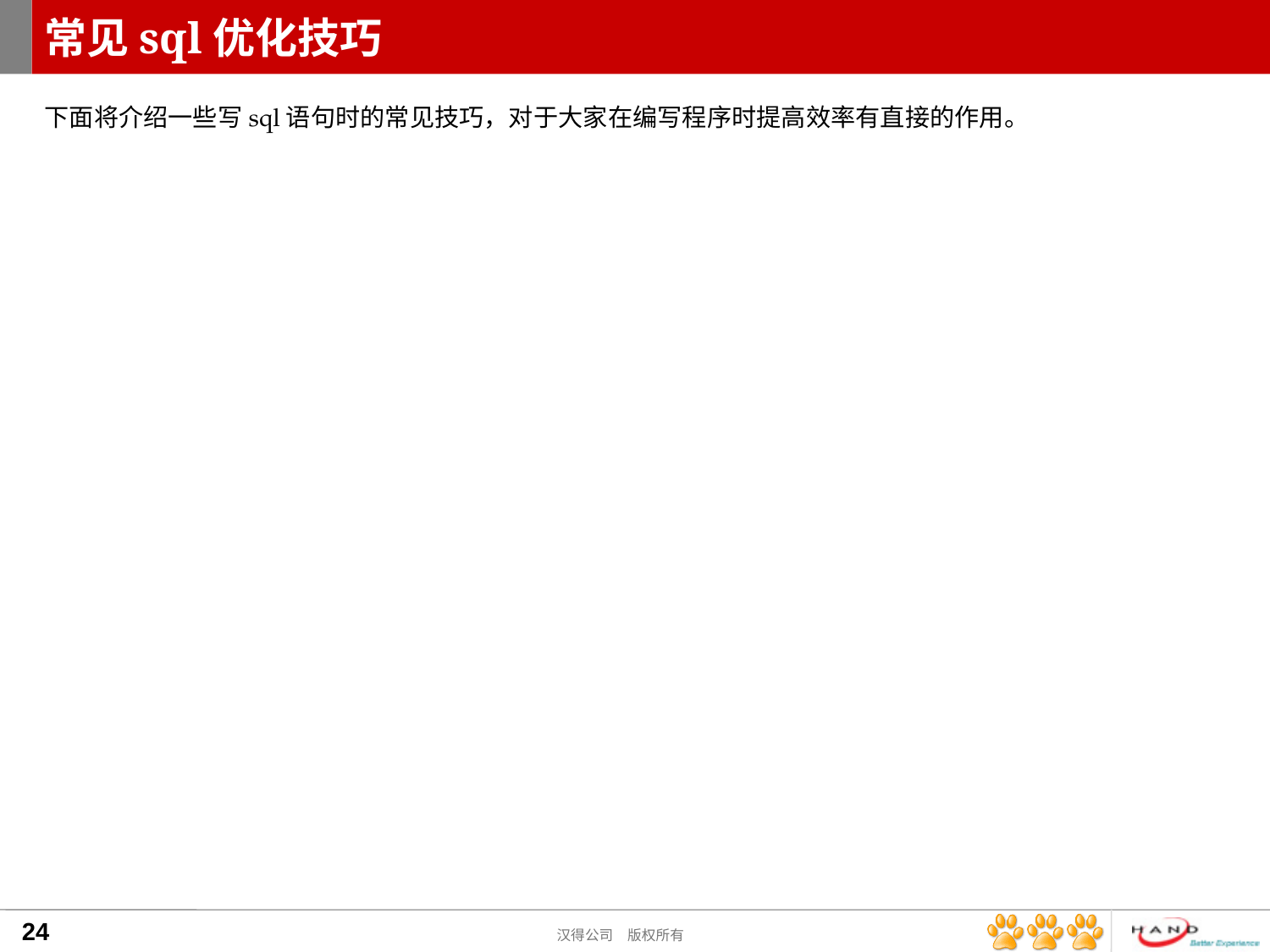

# 常见sql优化技巧
下面将介绍一些写sql语句时的常见技巧，对于大家在编写程序时提高效率有直接的作用。
24